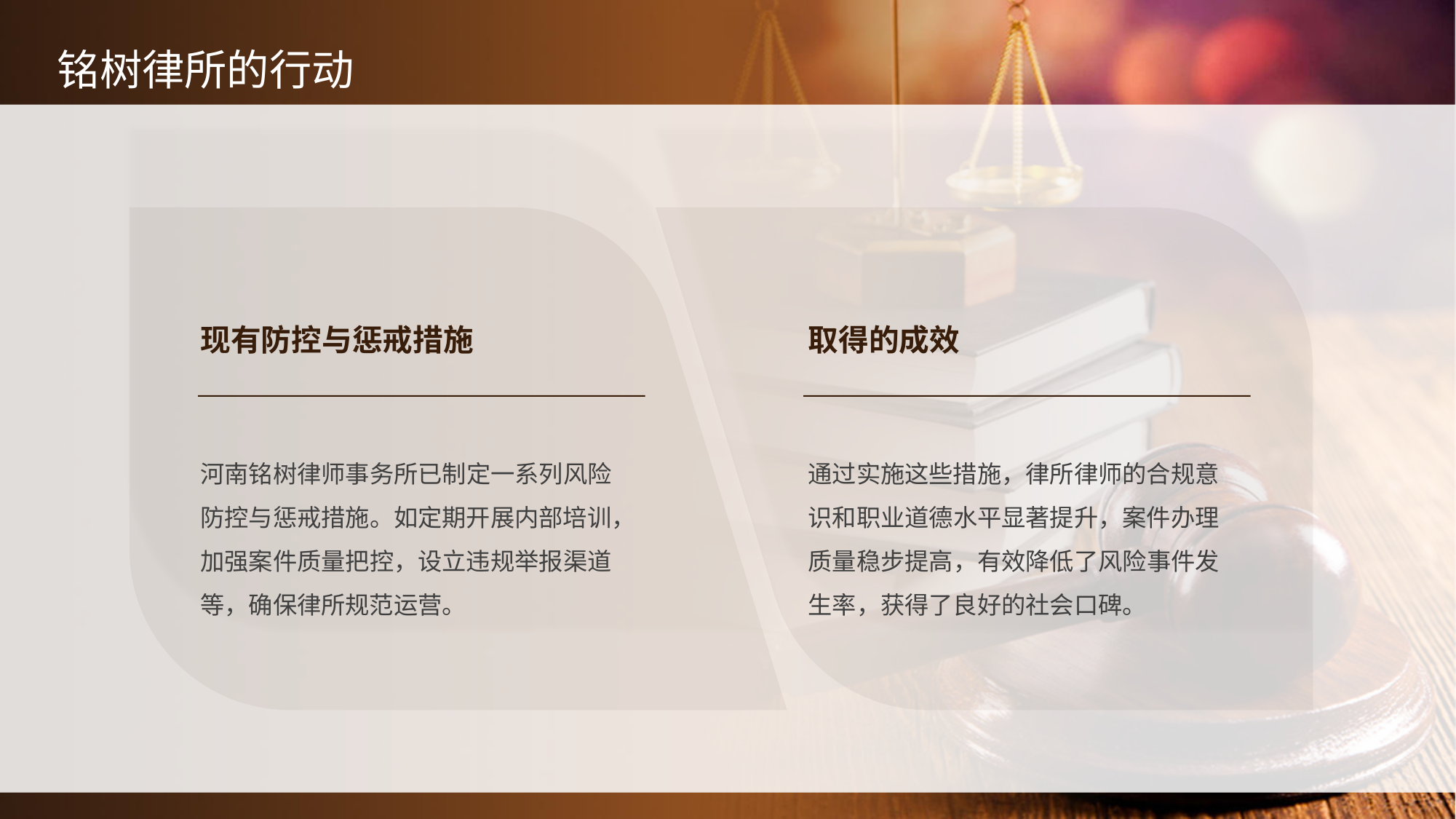

铭树律所的行动

现有防控与惩戒措施
取得的成效

河南铭树律师事务所已制定一系列风险防控与惩戒措施。如定期开展内部培训，加强案件质量把控，设立违规举报渠道等，确保律所规范运营。
通过实施这些措施，律所律师的合规意识和职业道德水平显著提升，案件办理质量稳步提高，有效降低了风险事件发生率，获得了良好的社会口碑。